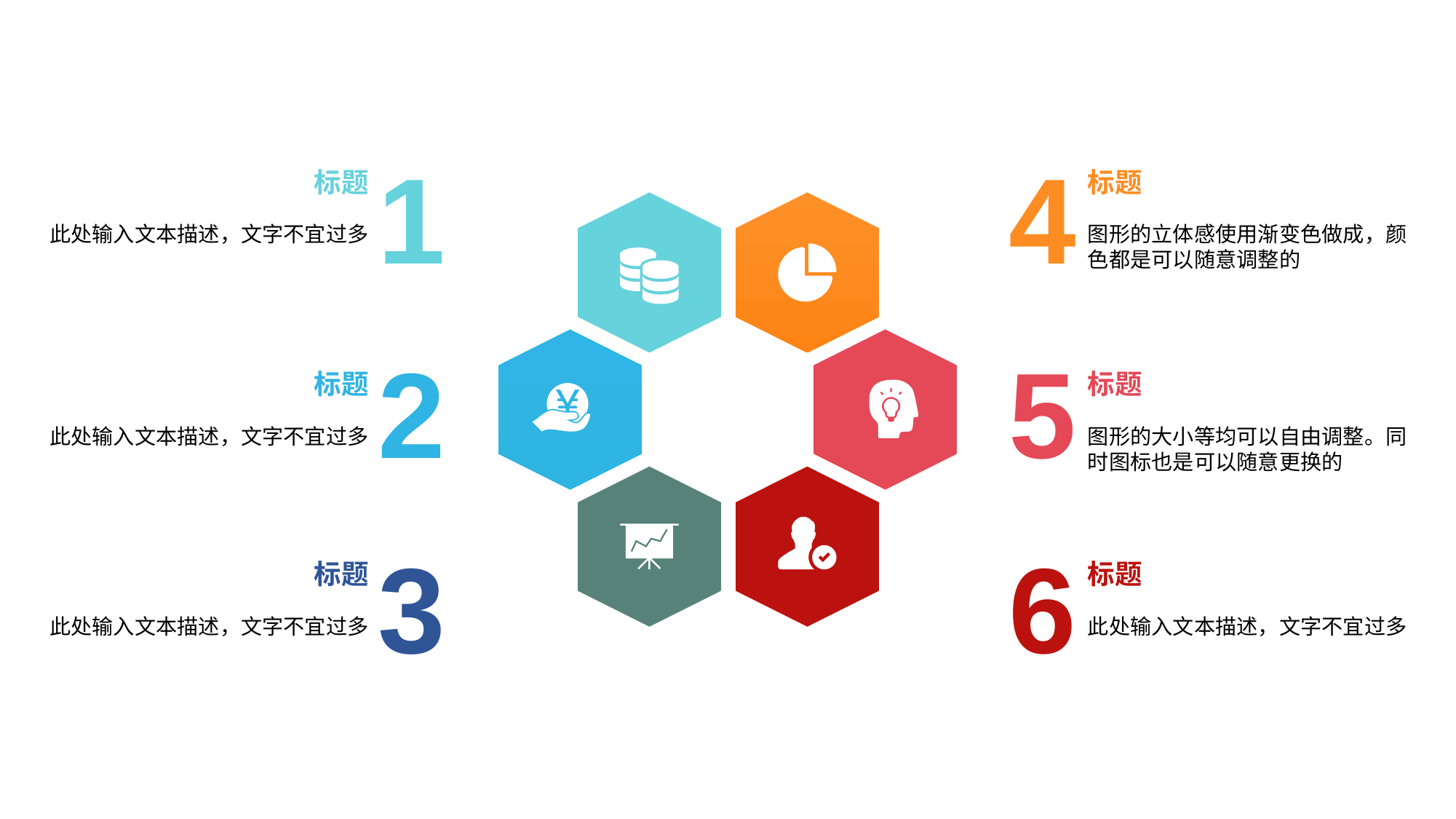

1
4
标题
标题

此处输入文本描述，文字不宜过多
图形的立体感使用渐变色做成，颜色都是可以随意调整的
2
5
标题
标题
此处输入文本描述，文字不宜过多
图形的大小等均可以自由调整。同时图标也是可以随意更换的
3
6
标题
标题
此处输入文本描述，文字不宜过多
此处输入文本描述，文字不宜过多